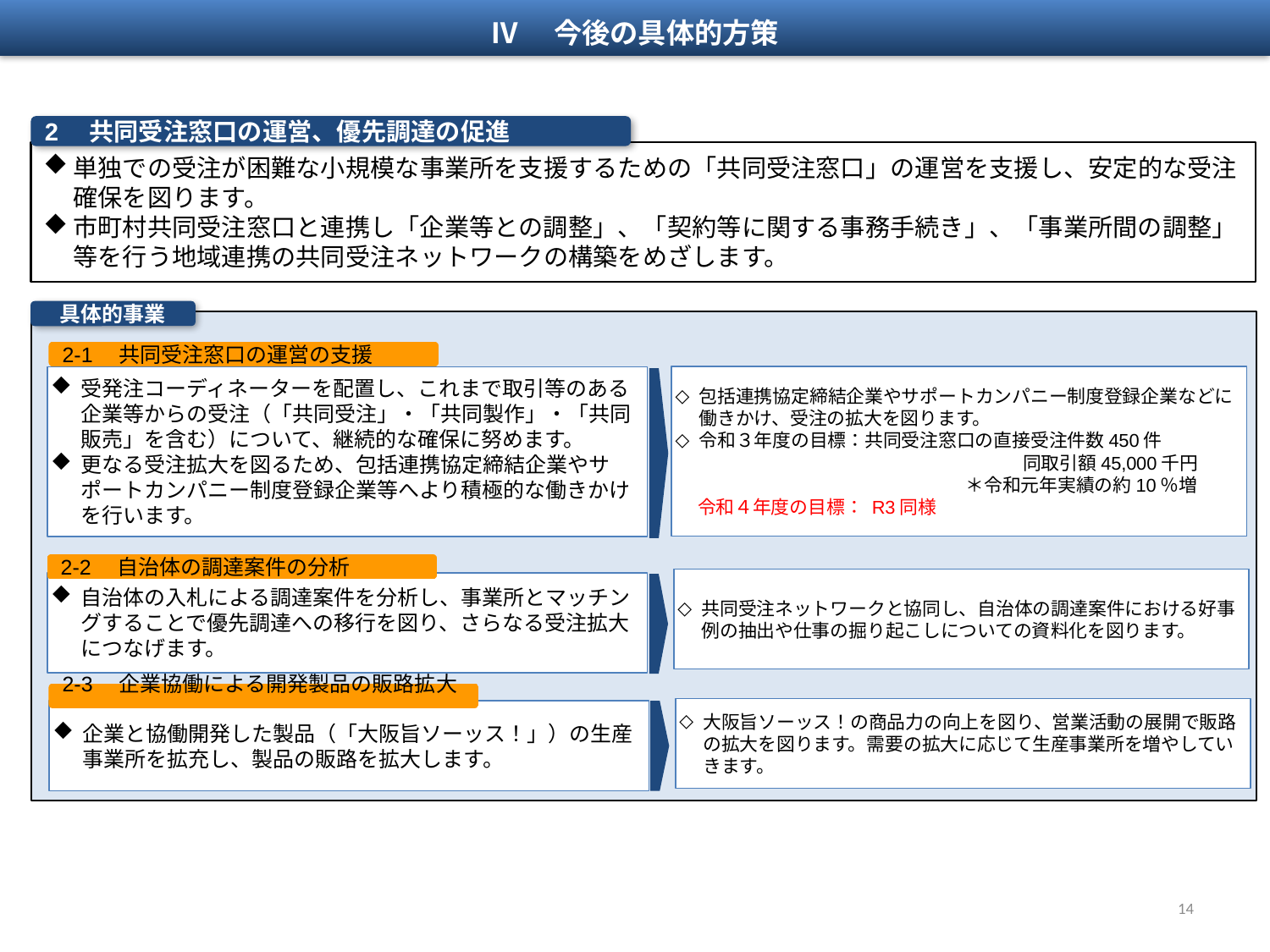

Ⅳ　今後の具体的方策
2　共同受注窓口の運営、優先調達の促進
単独での受注が困難な小規模な事業所を支援するための「共同受注窓口」の運営を支援し、安定的な受注確保を図ります。
市町村共同受注窓口と連携し「企業等との調整」、「契約等に関する事務手続き」、「事業所間の調整」等を行う地域連携の共同受注ネットワークの構築をめざします。
具体的事業

2-1　共同受注窓口の運営の支援
包括連携協定締結企業やサポートカンパニー制度登録企業などに働きかけ、受注の拡大を図ります。
令和３年度の目標：共同受注窓口の直接受注件数450件
　 　　　　　　　　　　　　　　　　　   同取引額45,000千円
　　　　　　　　　                               ＊令和元年実績の約10％増
　 令和４年度の目標： R3同様
受発注コーディネーターを配置し、これまで取引等のある企業等からの受注（「共同受注」・「共同製作」・「共同販売」を含む）について、継続的な確保に努めます。
更なる受注拡大を図るため、包括連携協定締結企業やサポートカンパニー制度登録企業等へより積極的な働きかけを行います。

2-2　自治体の調達案件の分析
共同受注ネットワークと協同し、自治体の調達案件における好事例の抽出や仕事の掘り起こしについての資料化を図ります。
自治体の入札による調達案件を分析し、事業所とマッチングすることで優先調達への移行を図り、さらなる受注拡大につなげます。

2-3　企業協働による開発製品の販路拡大
大阪旨ソーッス！の商品力の向上を図り、営業活動の展開で販路の拡大を図ります。需要の拡大に応じて生産事業所を増やしていきます。
企業と協働開発した製品（「大阪旨ソーッス！」）の生産事業所を拡充し、製品の販路を拡大します。

14